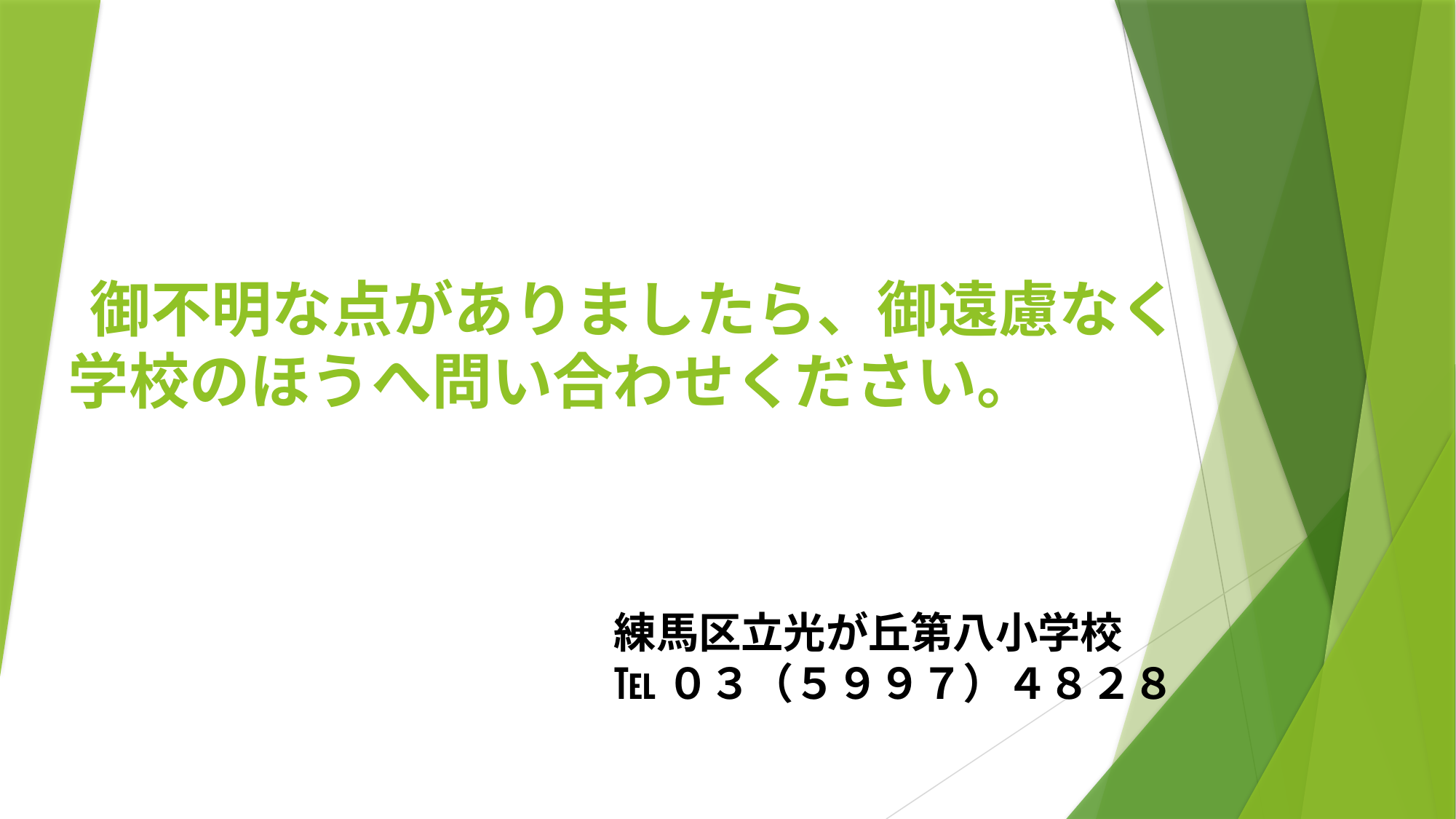

御不明な点がありましたら、御遠慮なく
学校のほうへ問い合わせください。
練馬区立光が丘第八小学校
℡０３（５９９７）４８２８